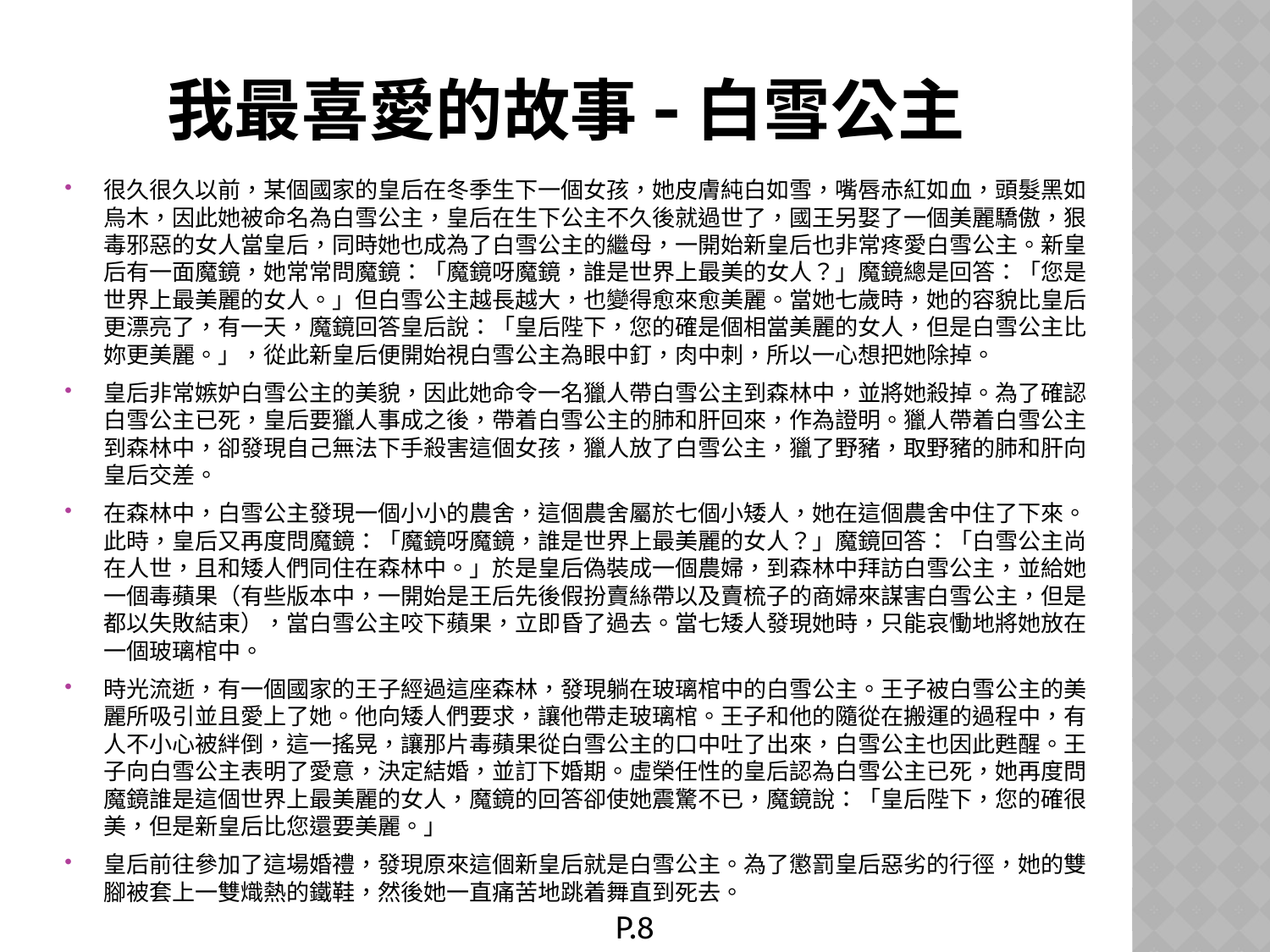

# 我最喜愛的故事-白雪公主
很久很久以前，某個國家的皇后在冬季生下一個女孩，她皮膚純白如雪，嘴唇赤紅如血，頭髮黑如烏木，因此她被命名為白雪公主，皇后在生下公主不久後就過世了，國王另娶了一個美麗驕傲，狠毒邪惡的女人當皇后，同時她也成為了白雪公主的繼母，一開始新皇后也非常疼愛白雪公主。新皇后有一面魔鏡，她常常問魔鏡：「魔鏡呀魔鏡，誰是世界上最美的女人？」魔鏡總是回答：「您是世界上最美麗的女人。」但白雪公主越長越大，也變得愈來愈美麗。當她七歲時，她的容貌比皇后更漂亮了，有一天，魔鏡回答皇后說：「皇后陛下，您的確是個相當美麗的女人，但是白雪公主比妳更美麗。」，從此新皇后便開始視白雪公主為眼中釘，肉中刺，所以一心想把她除掉。
皇后非常嫉妒白雪公主的美貌，因此她命令一名獵人帶白雪公主到森林中，並將她殺掉。為了確認白雪公主已死，皇后要獵人事成之後，帶着白雪公主的肺和肝回來，作為證明。獵人帶着白雪公主到森林中，卻發現自己無法下手殺害這個女孩，獵人放了白雪公主，獵了野豬，取野豬的肺和肝向皇后交差。
在森林中，白雪公主發現一個小小的農舍，這個農舍屬於七個小矮人，她在這個農舍中住了下來。此時，皇后又再度問魔鏡：「魔鏡呀魔鏡，誰是世界上最美麗的女人？」魔鏡回答：「白雪公主尚在人世，且和矮人們同住在森林中。」於是皇后偽裝成一個農婦，到森林中拜訪白雪公主，並給她一個毒蘋果（有些版本中，一開始是王后先後假扮賣絲帶以及賣梳子的商婦來謀害白雪公主，但是都以失敗結束），當白雪公主咬下蘋果，立即昏了過去。當七矮人發現她時，只能哀慟地將她放在一個玻璃棺中。
時光流逝，有一個國家的王子經過這座森林，發現躺在玻璃棺中的白雪公主。王子被白雪公主的美麗所吸引並且愛上了她。他向矮人們要求，讓他帶走玻璃棺。王子和他的隨從在搬運的過程中，有人不小心被絆倒，這一搖晃，讓那片毒蘋果從白雪公主的口中吐了出來，白雪公主也因此甦醒。王子向白雪公主表明了愛意，決定結婚，並訂下婚期。虛榮任性的皇后認為白雪公主已死，她再度問魔鏡誰是這個世界上最美麗的女人，魔鏡的回答卻使她震驚不已，魔鏡說：「皇后陛下，您的確很美，但是新皇后比您還要美麗。」
皇后前往參加了這場婚禮，發現原來這個新皇后就是白雪公主。為了懲罰皇后惡劣的行徑，她的雙腳被套上一雙熾熱的鐵鞋，然後她一直痛苦地跳着舞直到死去。

P.8